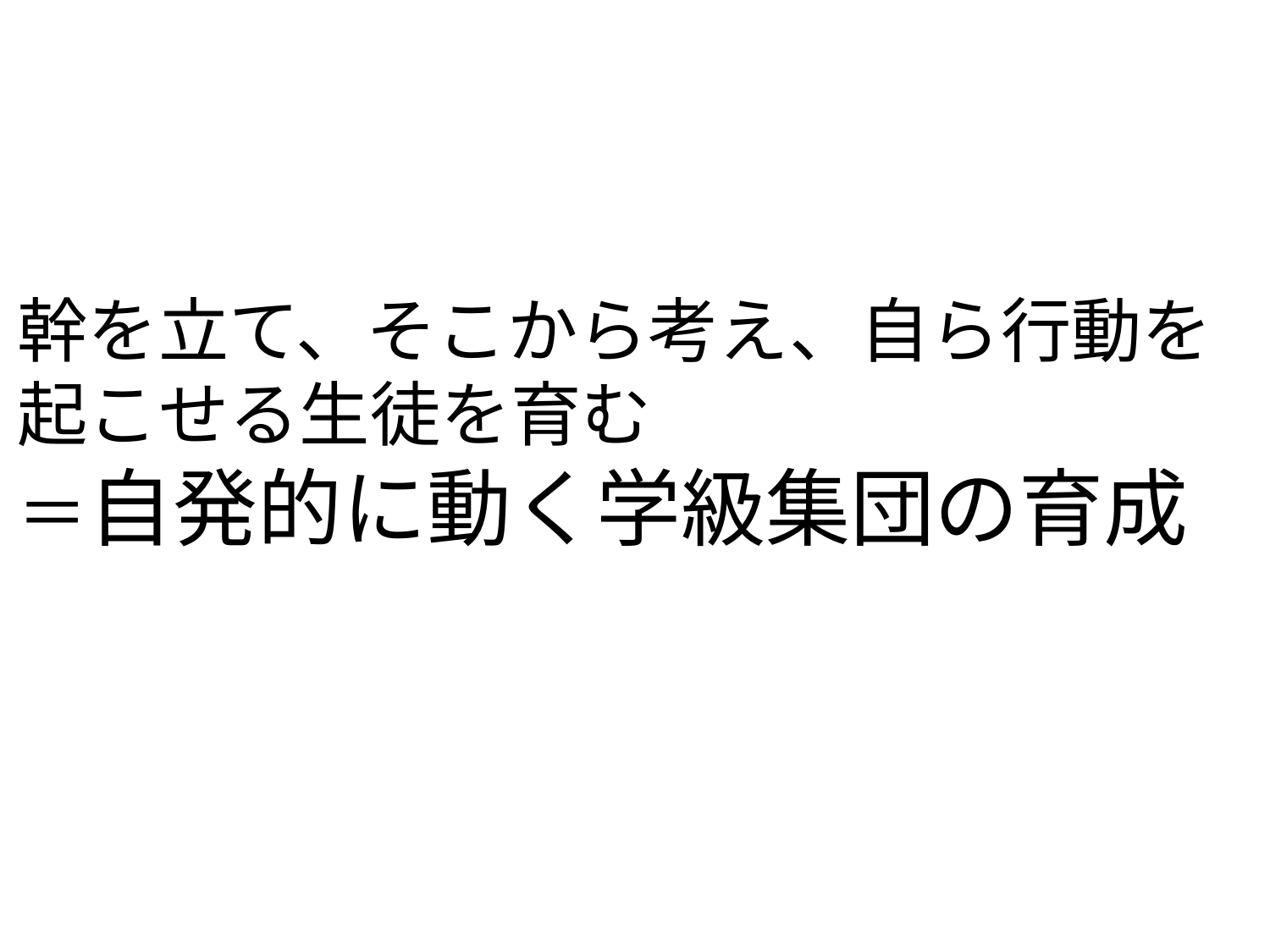

# 幹を立て、そこから考え、自ら行動を起こせる生徒を育む ＝自発的に動く学級集団の育成